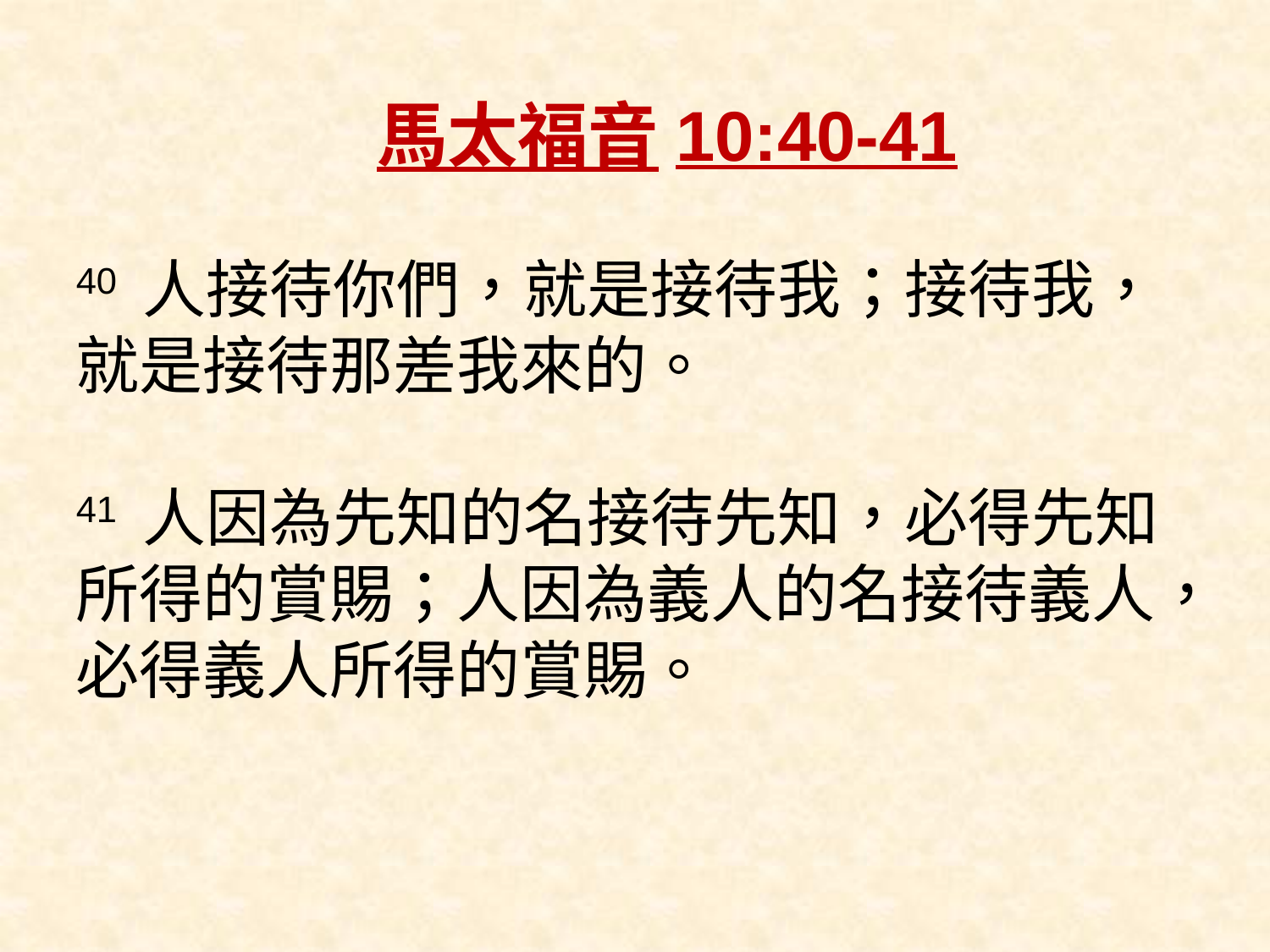

馬太福音10:40-41
40 人接待你們，就是接待我；接待我，就是接待那差我來的。

41 人因為先知的名接待先知，必得先知所得的賞賜；人因為義人的名接待義人，必得義人所得的賞賜。